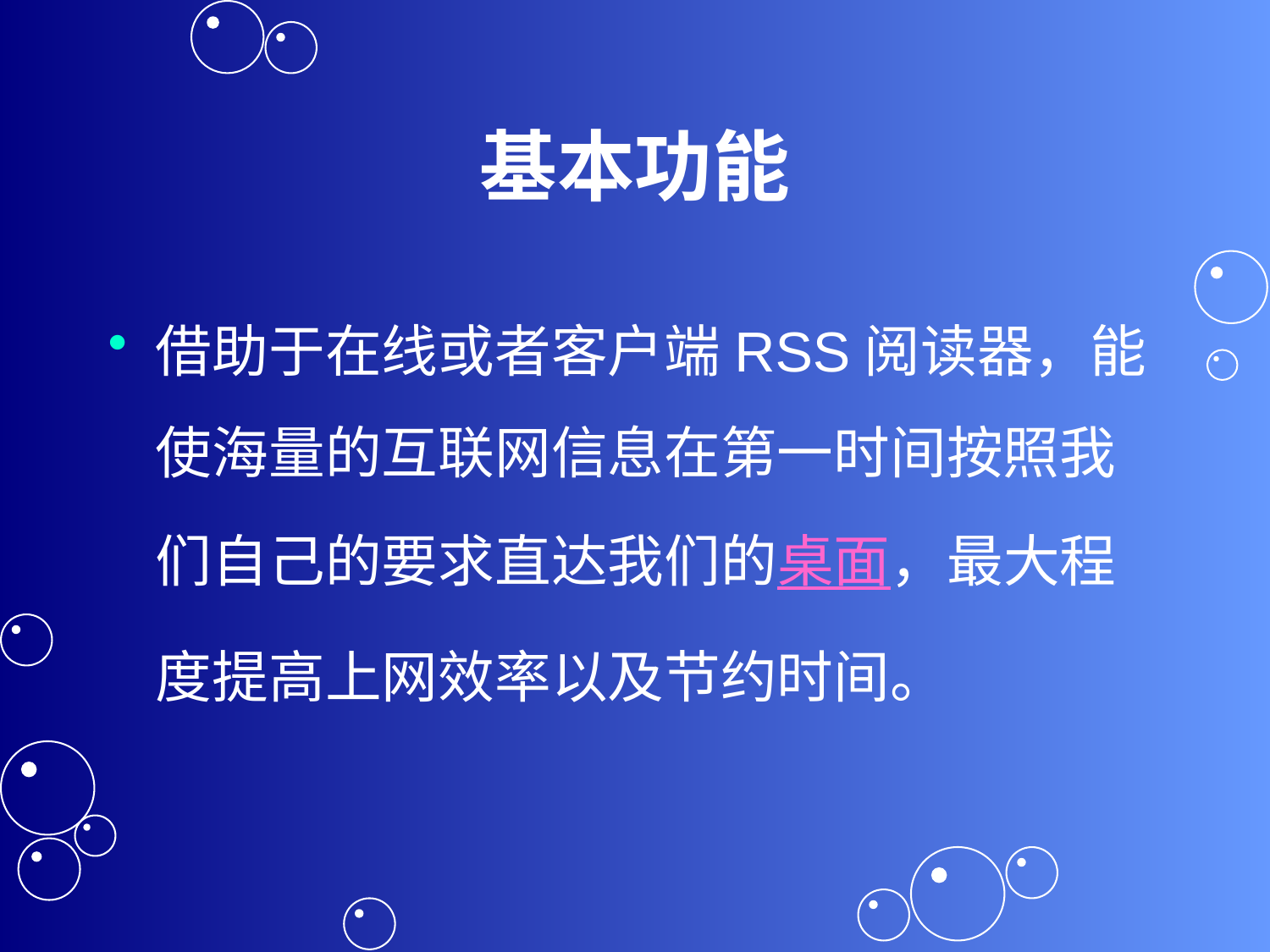

# 基本功能
借助于在线或者客户端RSS阅读器，能使海量的互联网信息在第一时间按照我们自己的要求直达我们的桌面，最大程度提高上网效率以及节约时间。